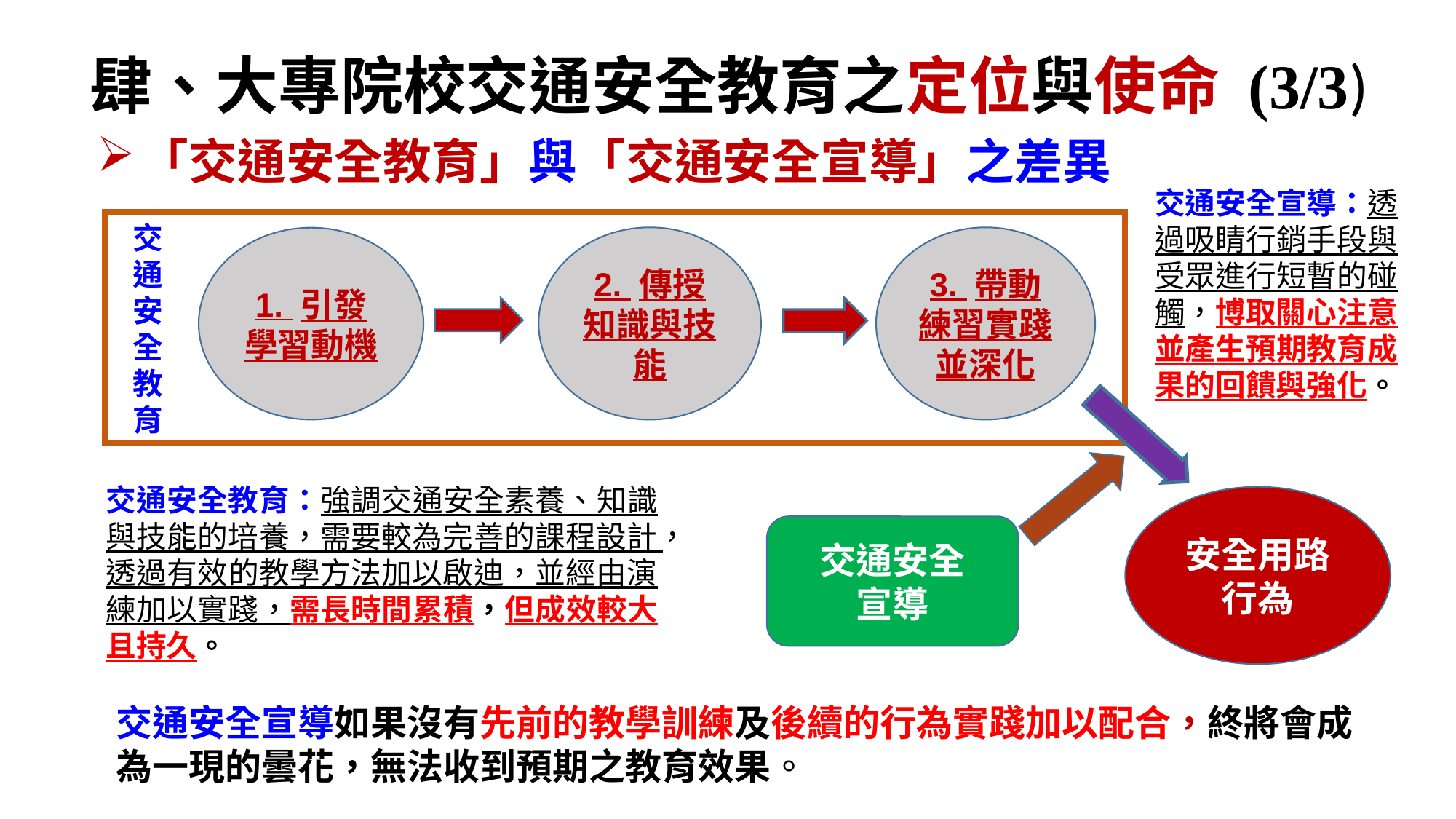

# 肆、大專院校交通安全教育之定位與使命 (3/3)
「交通安全教育」與「交通安全宣導」之差異
交通安全宣導：透過吸睛行銷手段與受眾進行短暫的碰觸，博取關心注意並產生預期教育成果的回饋與強化。
教育
交通安全
教育
2. 傳授知識與技能
3. 帶動練習實踐並深化
1. 引發學習動機

安全用路
行為
交通安全
宣導
交通安全教育：強調交通安全素養、知識與技能的培養，需要較為完善的課程設計，透過有效的教學方法加以啟迪，並經由演練加以實踐，需長時間累積，但成效較大且持久。
交通安全宣導如果沒有先前的教學訓練及後續的行為實踐加以配合，終將會成為一現的曇花，無法收到預期之教育效果。